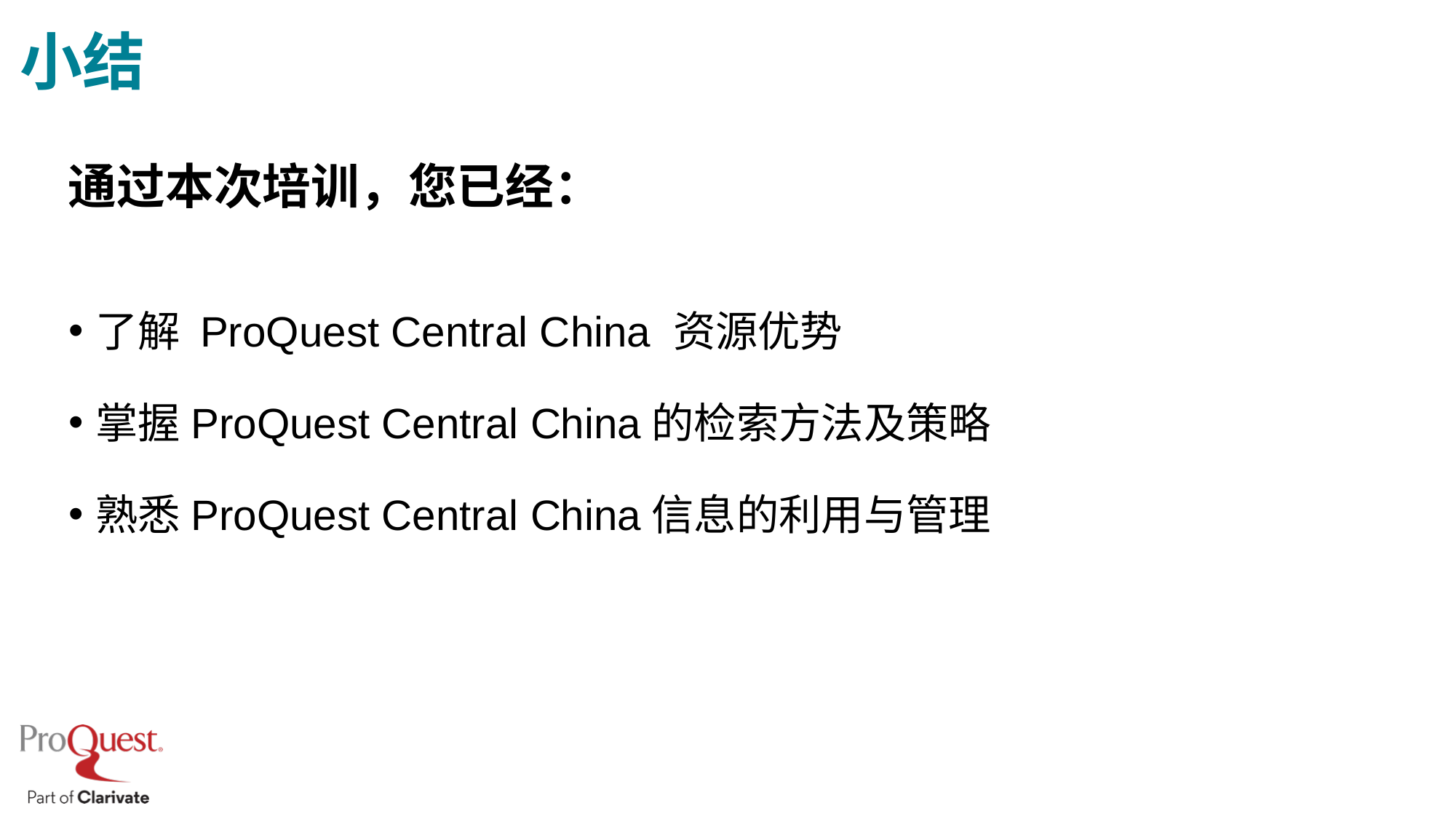

# 小结
通过本次培训，您已经：
了解 ProQuest Central China 资源优势
掌握ProQuest Central China的检索方法及策略
熟悉ProQuest Central China信息的利用与管理